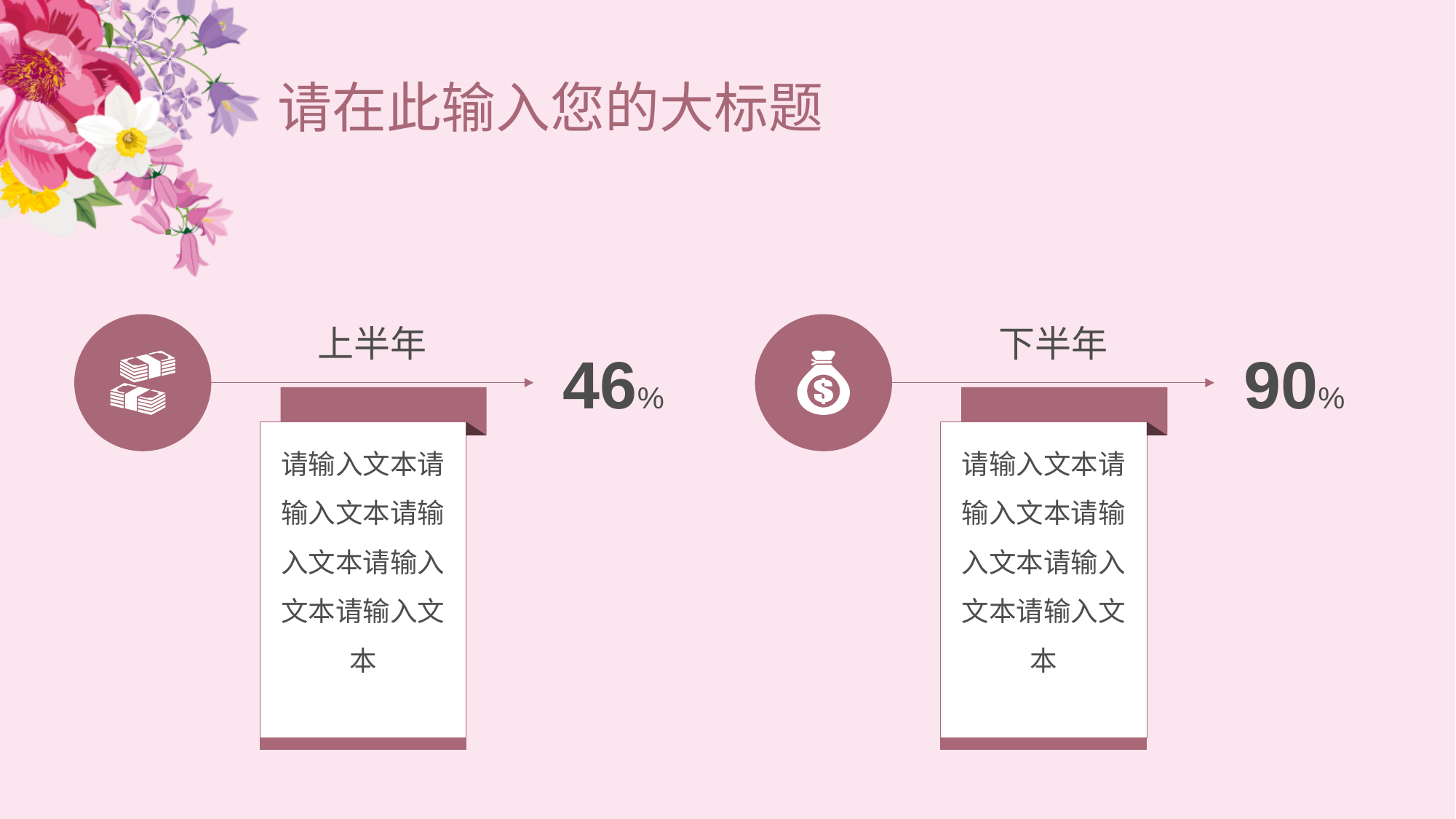

# 请在此输入您的大标题
上半年
下半年

46%
90%

请输入文本请输入文本请输入文本请输入文本请输入文本

请输入文本请输入文本请输入文本请输入文本请输入文本